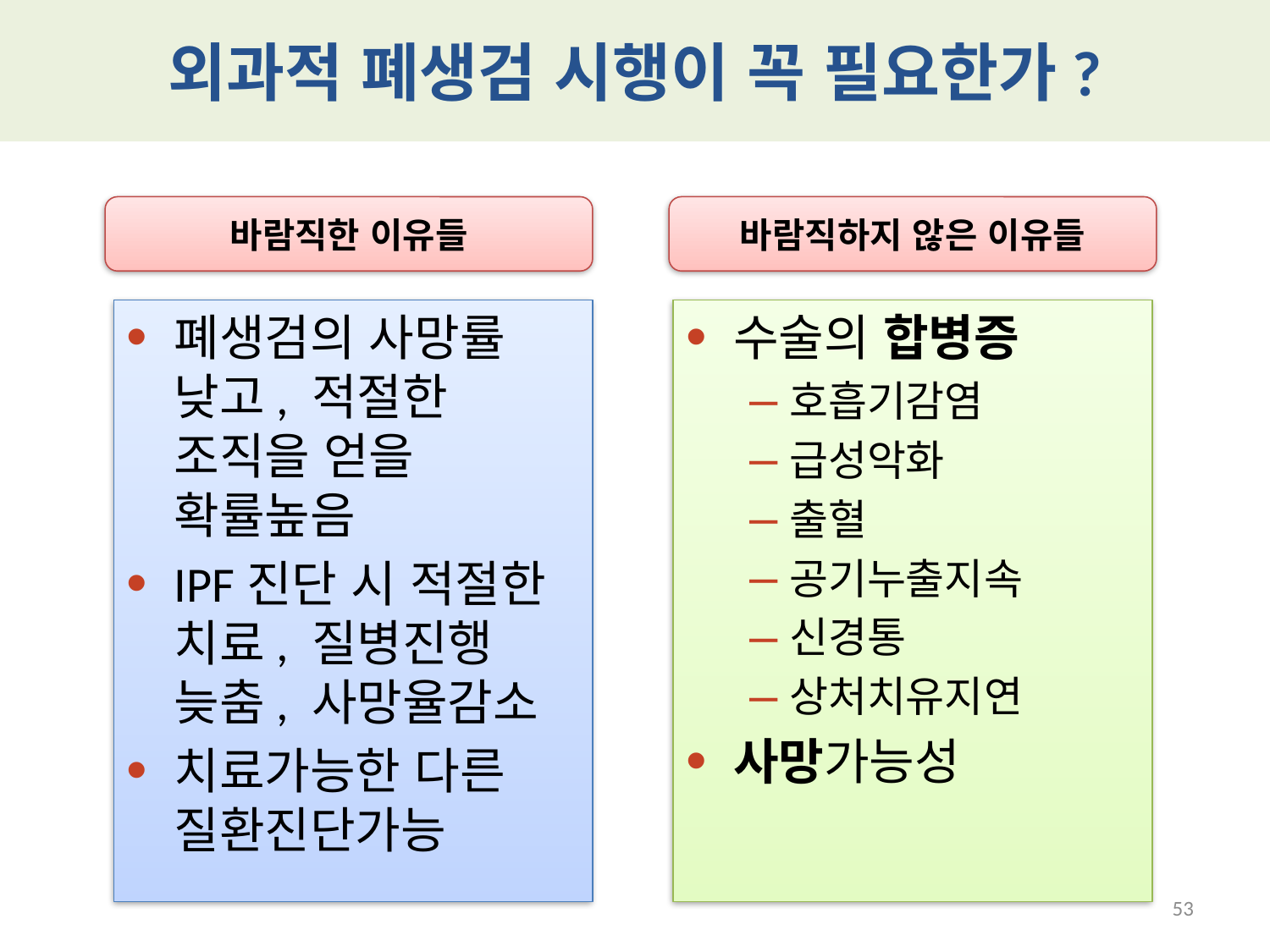

# 외과적 폐생검 시행이 꼭 필요한가?
바람직한 이유들
바람직하지 않은 이유들
수술의 합병증
호흡기감염
급성악화
출혈
공기누출지속
신경통
상처치유지연
사망가능성
폐생검의 사망률 낮고, 적절한 조직을 얻을 확률높음
IPF진단 시 적절한 치료, 질병진행 늦춤, 사망율감소
치료가능한 다른 질환진단가능

53